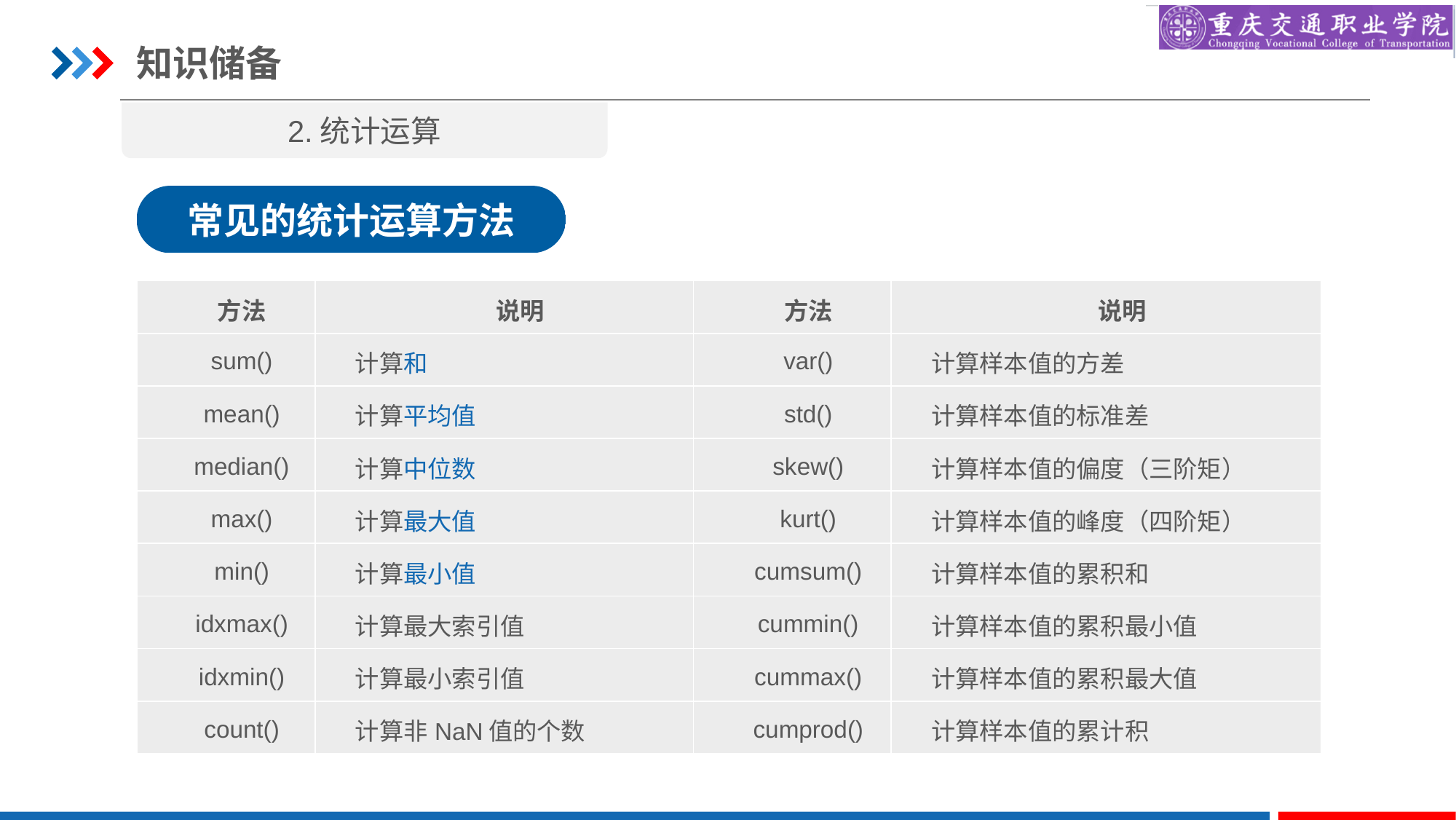

知识储备

2.统计运算
常见的统计运算方法
| 方法 | 说明 | 方法 | 说明 |
| --- | --- | --- | --- |
| sum() | 计算和 | var() | 计算样本值的方差 |
| mean() | 计算平均值 | std() | 计算样本值的标准差 |
| median() | 计算中位数 | skew() | 计算样本值的偏度（三阶矩） |
| max() | 计算最大值 | kurt() | 计算样本值的峰度（四阶矩） |
| min() | 计算最小值 | cumsum() | 计算样本值的累积和 |
| idxmax() | 计算最大索引值 | cummin() | 计算样本值的累积最小值 |
| idxmin() | 计算最小索引值 | cummax() | 计算样本值的累积最大值 |
| count() | 计算非NaN值的个数 | cumprod() | 计算样本值的累计积 |